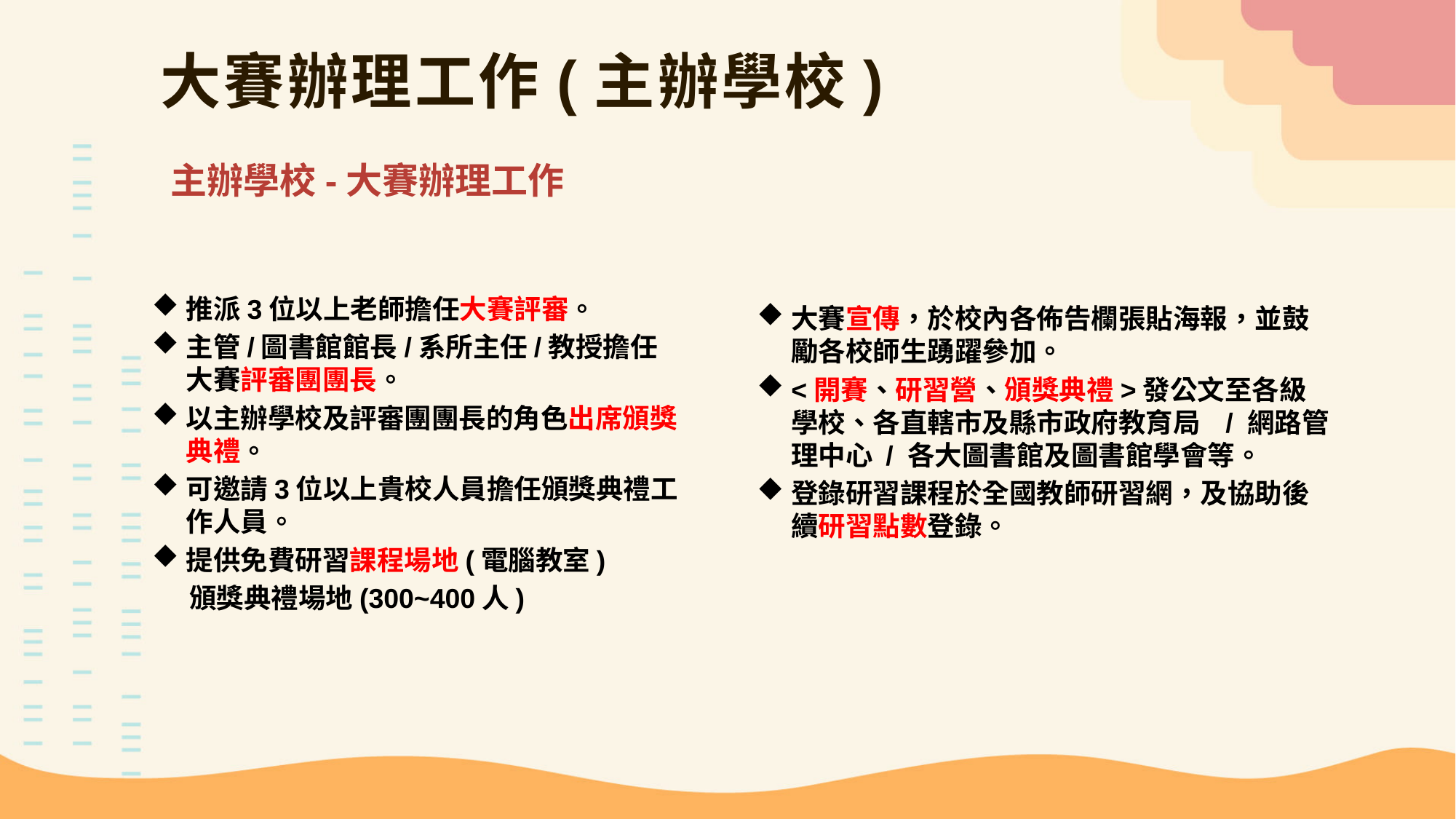

# 大賽辦理工作(主辦學校)
主辦學校-大賽辦理工作
推派3位以上老師擔任大賽評審。
主管/圖書館館長/系所主任/教授擔任大賽評審團團長。
以主辦學校及評審團團長的角色出席頒獎典禮。
可邀請3位以上貴校人員擔任頒獎典禮工作人員。
提供免費研習課程場地(電腦教室)
     頒獎典禮場地(300~400人)

大賽宣傳，於校內各佈告欄張貼海報，並鼓勵各校師生踴躍參加。
<開賽、研習營、頒獎典禮>發公文至各級學校、各直轄市及縣市政府教育局   / 網路管理中心 / 各大圖書館及圖書館學會等。
登錄研習課程於全國教師研習網，及協助後續研習點數登錄。